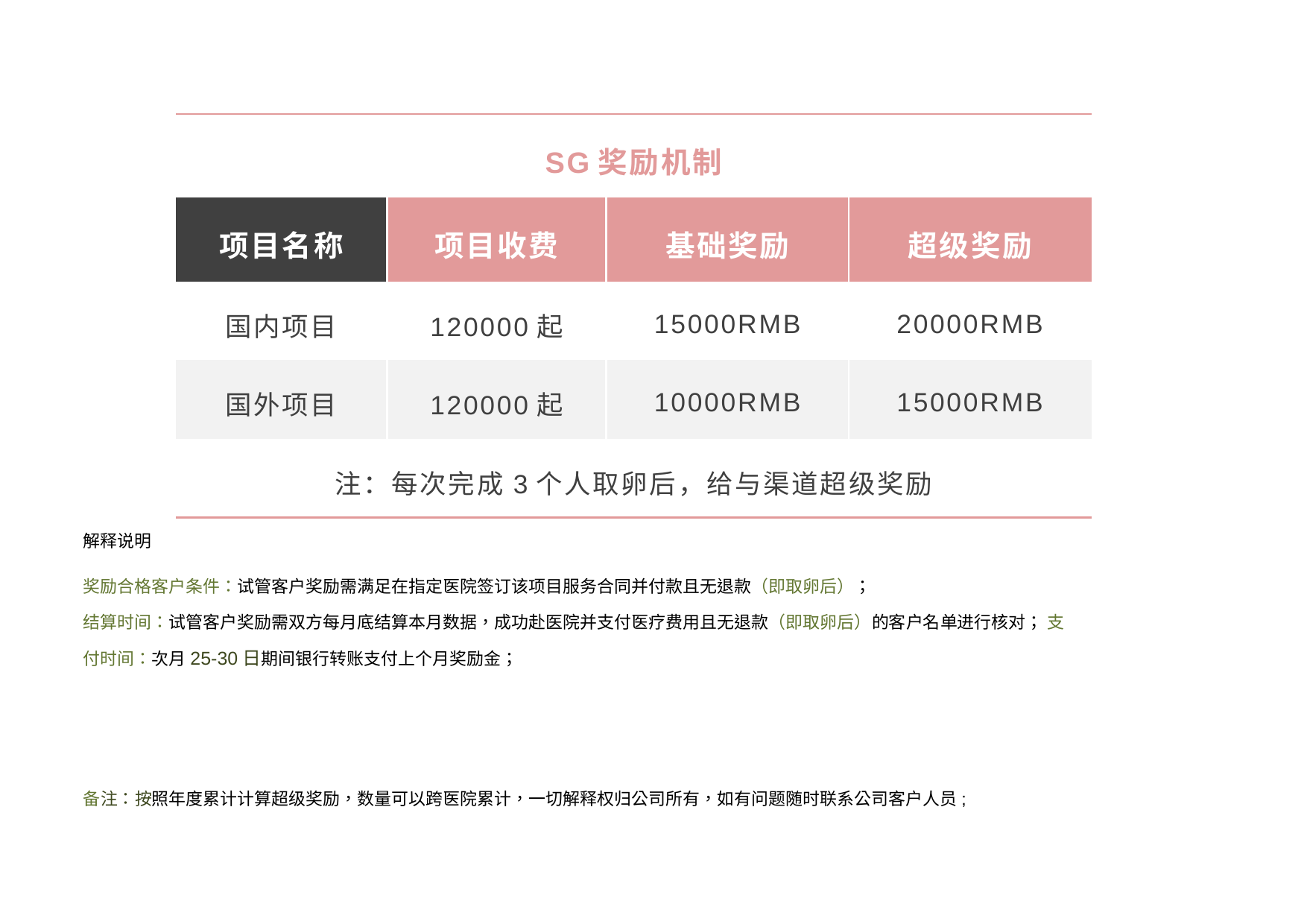

| SG奖励机制 |  |  |  |
| --- | --- | --- | --- |
| 项目名称 | 项目收费 | 基础奖励 | 超级奖励 |
| 国内项目 | 120000起 | 15000RMB | 20000RMB |
| 国外项目 | 120000起 | 10000RMB | 15000RMB |
| 注：每次完成3个人取卵后，给与渠道超级奖励 |  |  |  |
解释说明
奖励合格客户条件：试管客户奖励需满足在指定医院签订该项目服务合同并付款且无退款（即取卵后）；
结算时间：试管客户奖励需双方每月底结算本月数据，成功赴医院并支付医疗费用且无退款（即取卵后）的客户名单进行核对； 支付时间：次月25-30日期间银行转账支付上个月奖励金；
备注：按照年度累计计算超级奖励，数量可以跨医院累计，一切解释权归公司所有，如有问题随时联系公司客户人员;